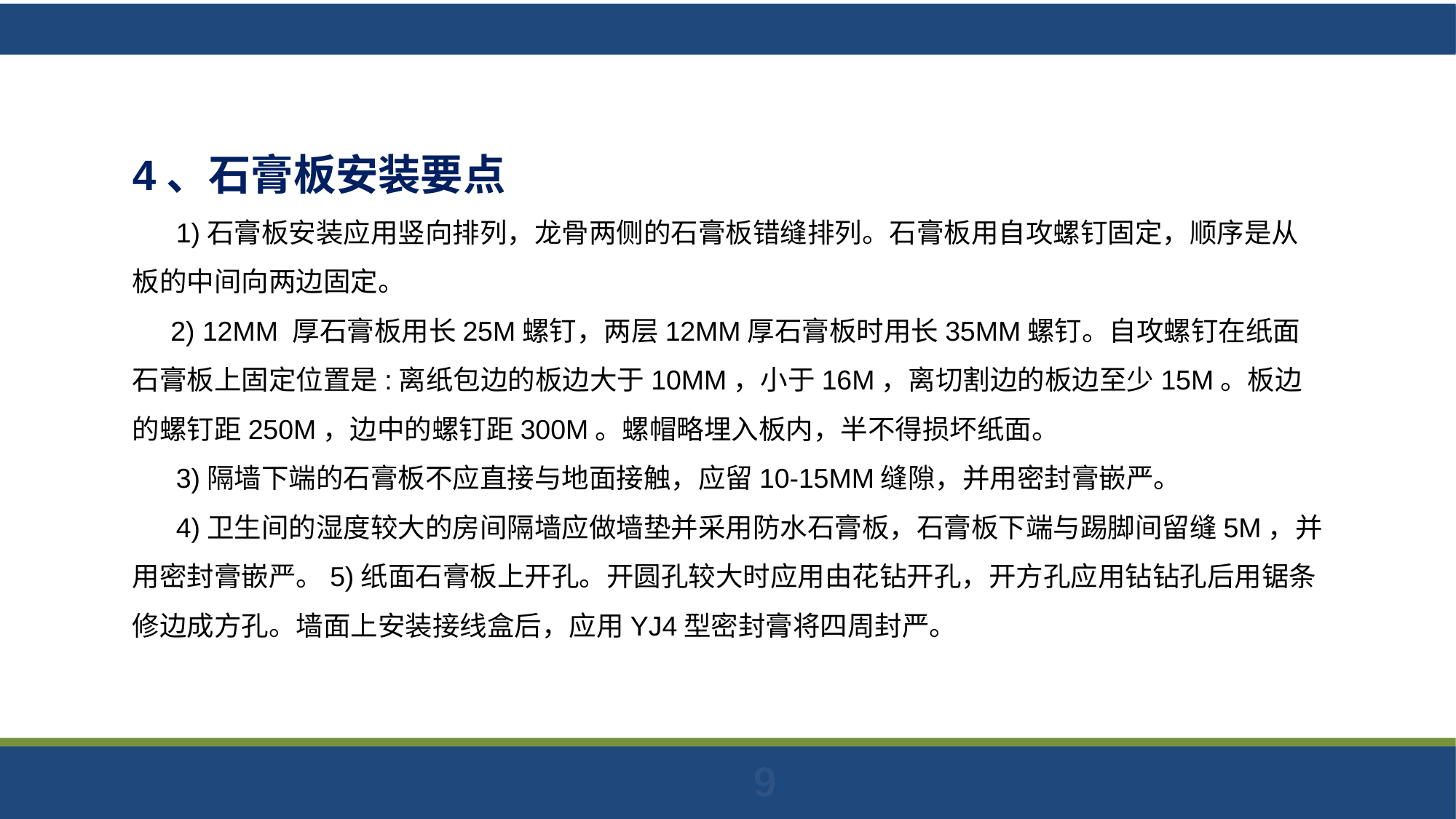

4、石膏板安装要点
      1)石膏板安装应用竖向排列，龙骨两侧的石膏板错缝排列。石膏板用自攻螺钉固定，顺序是从板的中间向两边固定。
     2) 12MM 厚石膏板用长25M螺钉，两层12MM厚石膏板时用长35MM螺钉。自攻螺钉在纸面石膏板上固定位置是:离纸包边的板边大于10MM，小于16M，离切割边的板边至少15M。板边的螺钉距250M，边中的螺钉距300M。螺帽略埋入板内，半不得损坏纸面。
      3)隔墙下端的石膏板不应直接与地面接触，应留10-15MM缝隙，并用密封膏嵌严。
      4)卫生间的湿度较大的房间隔墙应做墙垫并采用防水石膏板，石膏板下端与踢脚间留缝5M，并用密封膏嵌严。5)纸面石膏板上开孔。开圆孔较大时应用由花钻开孔，开方孔应用钻钻孔后用锯条修边成方孔。墙面上安装接线盒后，应用YJ4型密封膏将四周封严。

9